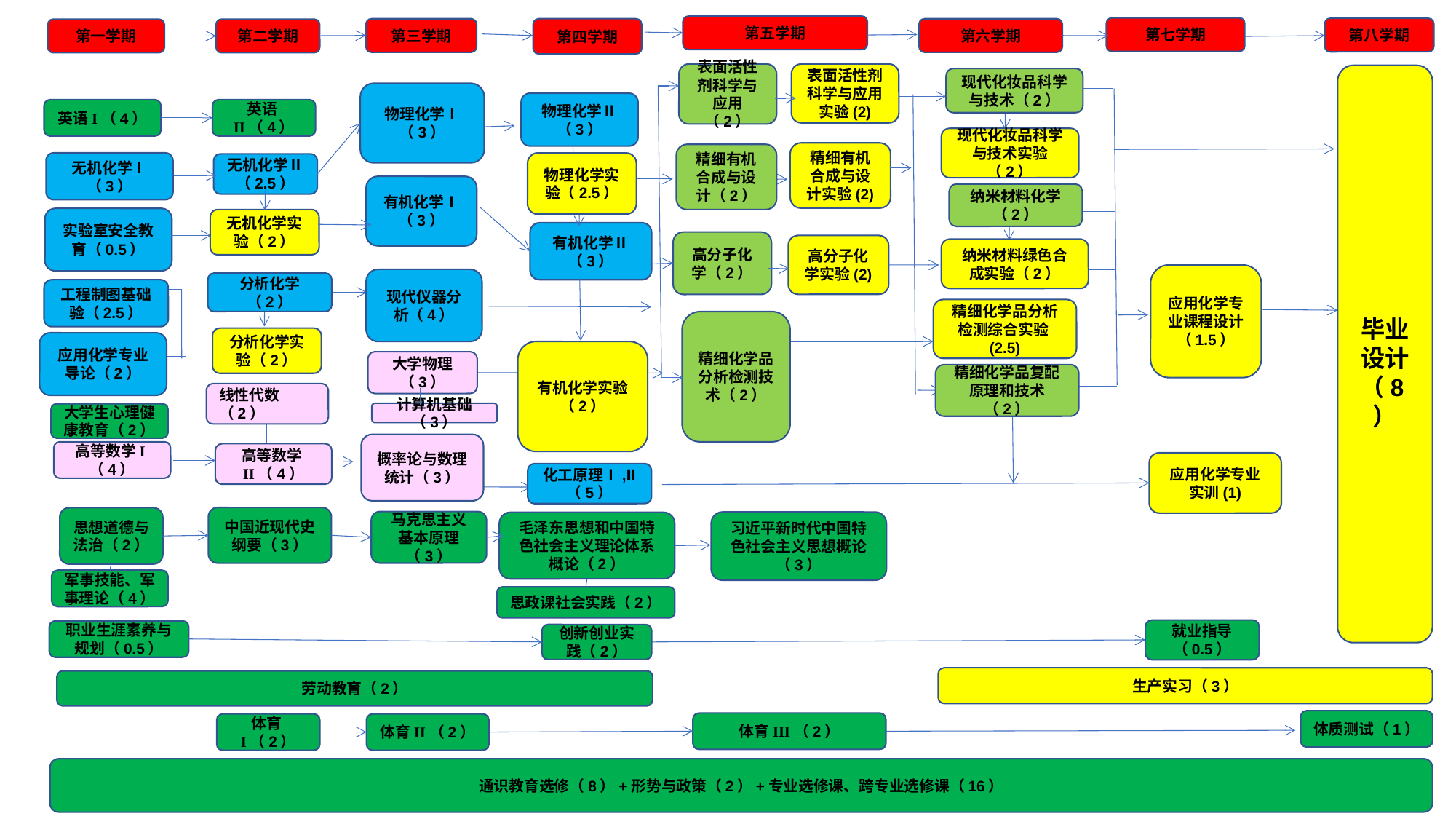

第五学期
第七学期
第八学期
第三学期
第四学期
第六学期
第一学期
第二学期
表面活性剂科学与应用（2）
表面活性剂科学与应用实验(2)

毕业设计（8）
现代化妆品科学与技术（2）
物理化学Ⅰ （3）
物理化学Ⅱ （3）
英语I（4）
英语II（4）
现代化妆品科学与技术实验（2）
精细有机合成与设计实验(2)
精细有机合成与设计（2）
无机化学Ⅰ（3）
物理化学实验（2.5）
无机化学Ⅱ（2.5）
有机化学Ⅰ（3）
纳米材料化学（2）
实验室安全教育（0.5）
无机化学实验（2）
有机化学Ⅱ （3）
高分子化学（2）
高分子化学实验(2)
纳米材料绿色合成实验（2）
应用化学专业课程设计（1.5）
现代仪器分析（4）
分析化学（2）
工程制图基础验（2.5）
精细化学品分析检测综合实验(2.5)
精细化学品分析检测技术（2）
分析化学实验（2）
应用化学专业导论（2）
有机化学实验（2）
大学物理（3）
精细化学品复配原理和技术（2）
线性代数（2）
计算机基础（3）
大学生心理健康教育（2）
概率论与数理统计（3）
高等数学I（4）
高等数学II（4）
应用化学专业实训(1)
化工原理Ⅰ,Ⅱ （5）
中国近现代史纲要（3）
思想道德与法治（2）
马克思主义基本原理（3）
习近平新时代中国特色社会主义思想概论（3）
毛泽东思想和中国特色社会主义理论体系概论（2）
军事技能、军事理论（4）
思政课社会实践（2）
就业指导（0.5）
职业生涯素养与规划（0.5）
创新创业实践（2）
生产实习（3）
劳动教育（2）
体质测试（1）
体育III（2）
体育I（2）
体育II（2）
通识教育选修（8）+形势与政策（2）+专业选修课、跨专业选修课（16）